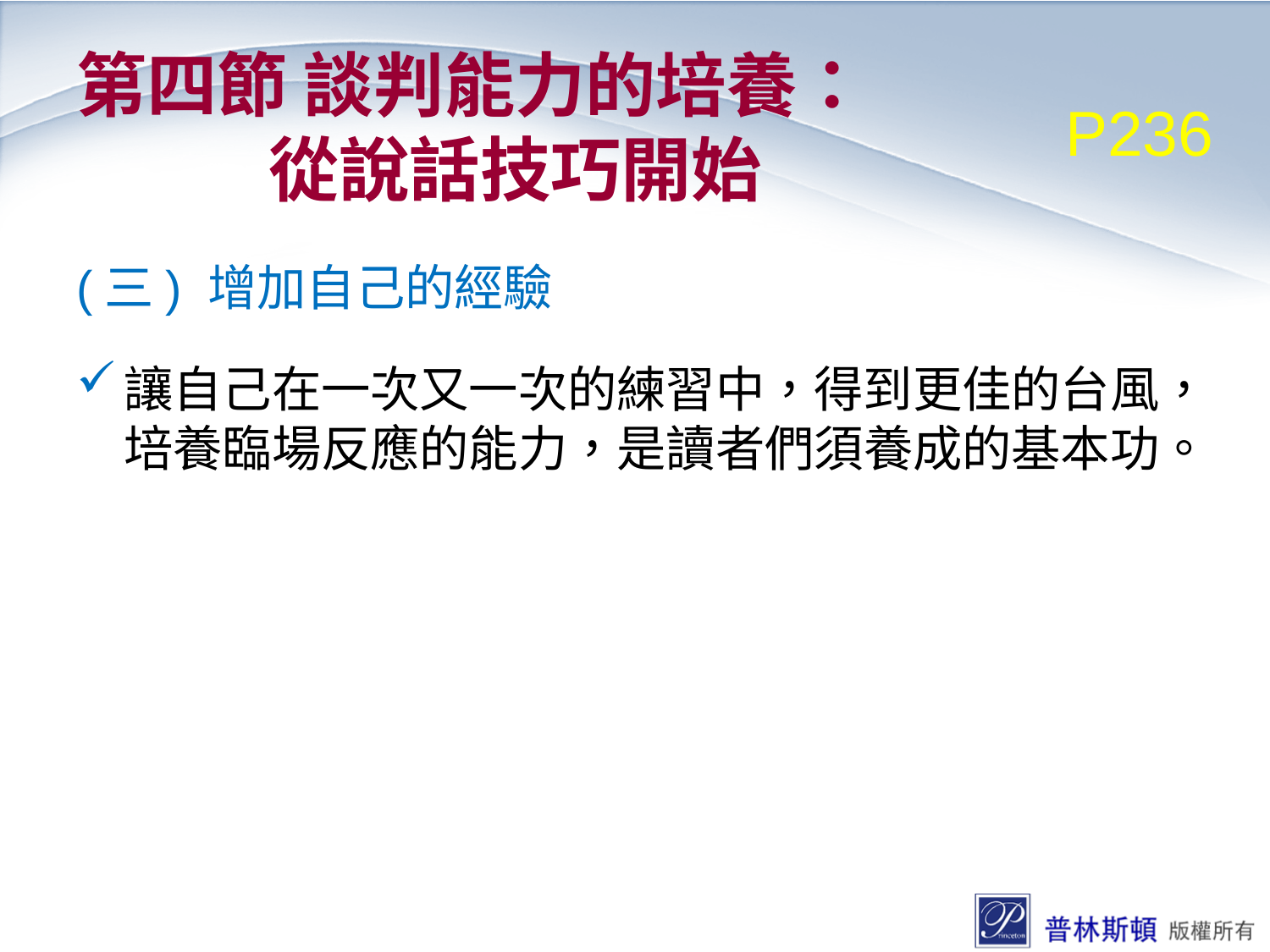

# 第四節 談判能力的培養： 從說話技巧開始
P236
(三) 增加自己的經驗
讓自己在一次又一次的練習中，得到更佳的台風，培養臨場反應的能力，是讀者們須養成的基本功。